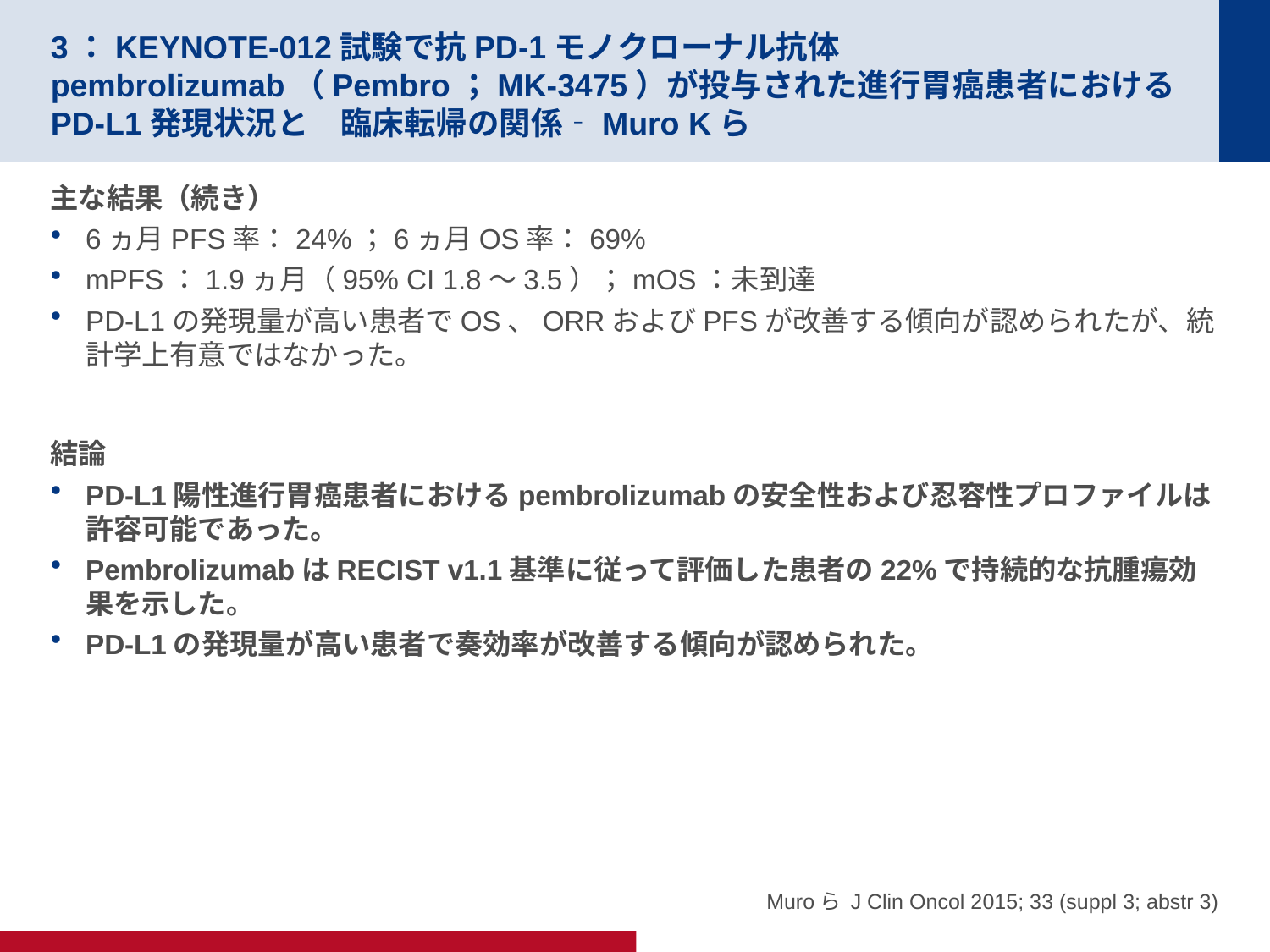

# 3：KEYNOTE-012試験で抗PD-1モノクローナル抗体pembrolizumab（Pembro；MK-3475）が投与された進行胃癌患者におけるPD-L1発現状況と　臨床転帰の関係‐Muro Kら
主な結果（続き）
6ヵ月PFS率：24%；6ヵ月OS率：69%
mPFS：1.9ヵ月（95% CI 1.8～3.5）；mOS：未到達
PD-L1の発現量が高い患者でOS、ORRおよびPFSが改善する傾向が認められたが、統計学上有意ではなかった。

結論
PD-L1陽性進行胃癌患者におけるpembrolizumabの安全性および忍容性プロファイルは許容可能であった。
PembrolizumabはRECIST v1.1基準に従って評価した患者の22%で持続的な抗腫瘍効果を示した。
PD-L1の発現量が高い患者で奏効率が改善する傾向が認められた。
Muroら J Clin Oncol 2015; 33 (suppl 3; abstr 3)